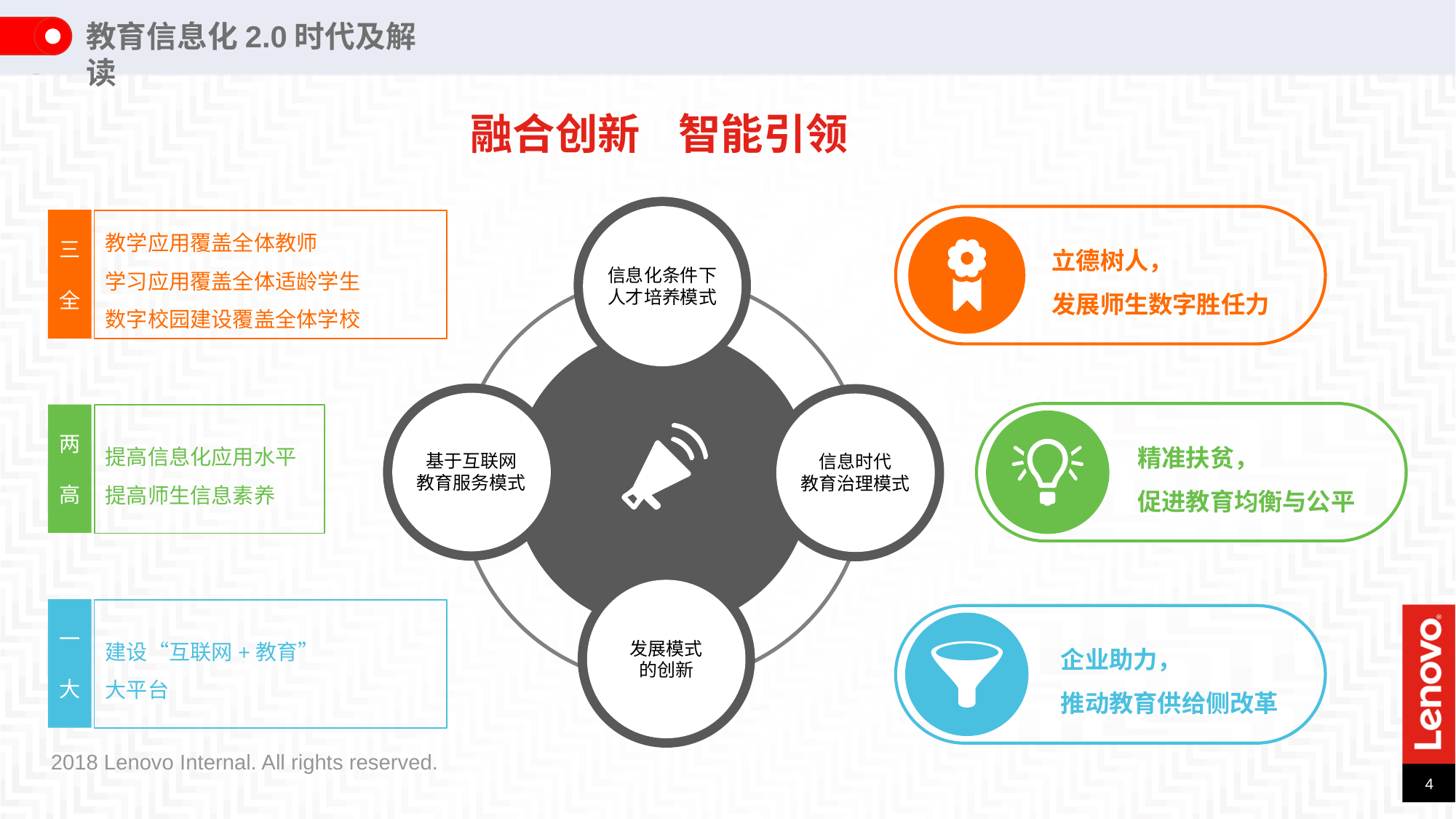

教育信息化2.0时代及解读
融合创新    智能引领

信息化条件下
人才培养模式

基于互联网
教育服务模式
信息时代
教育治理模式

发展模式
的创新

立德树人，
发展师生数字胜任力
三

全
教学应用覆盖全体教师
学习应用覆盖全体适龄学生
数字校园建设覆盖全体学校

精准扶贫，
促进教育均衡与公平
两

高
提高信息化应用水平
提高师生信息素养
一

大
建设“互联网+教育”
大平台

企业助力，
推动教育供给侧改革